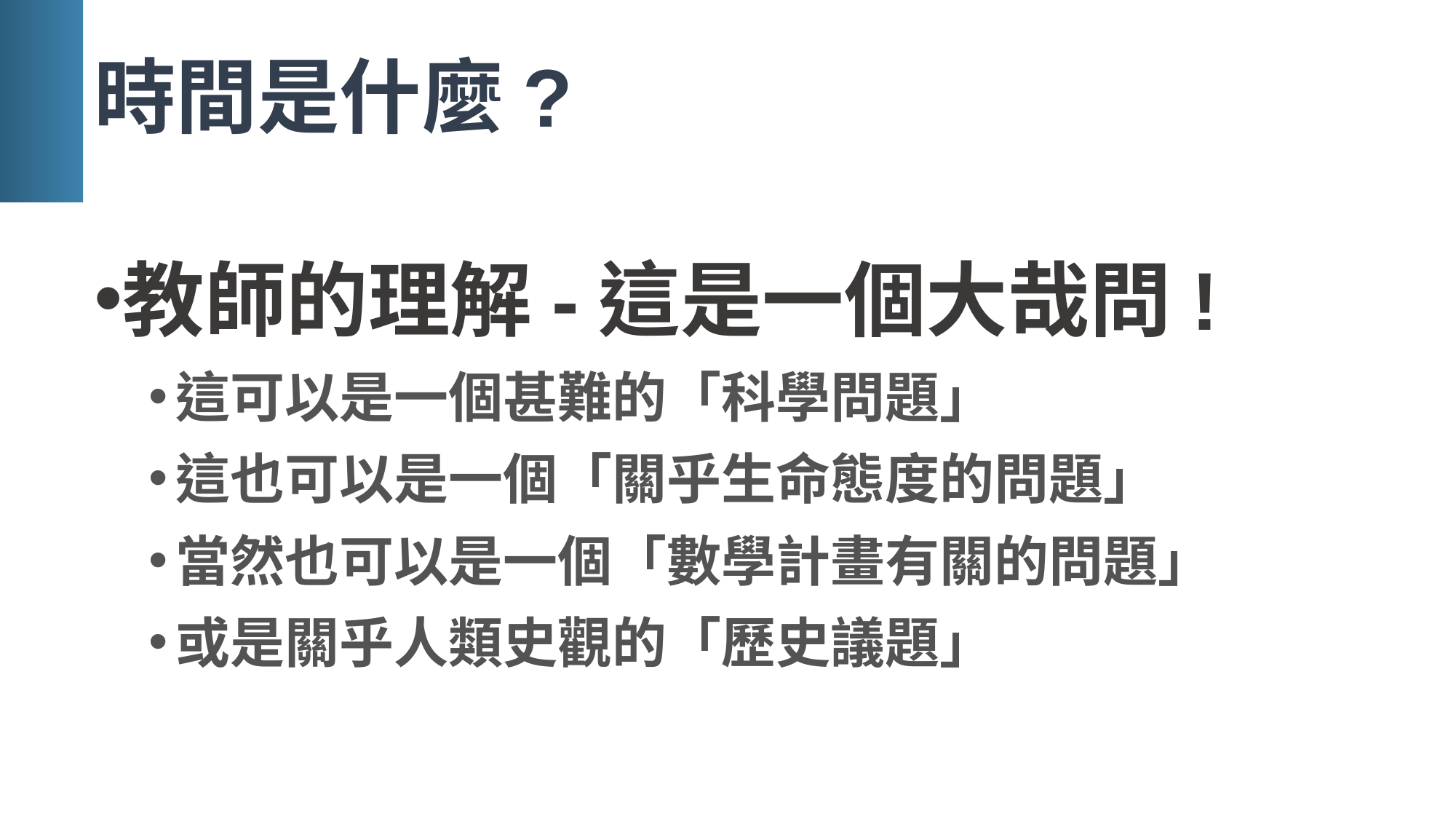

# 時間是什麼?
教師的理解-這是一個大哉問!
這可以是一個甚難的「科學問題」
這也可以是一個「關乎生命態度的問題」
當然也可以是一個「數學計畫有關的問題」
或是關乎人類史觀的「歷史議題」